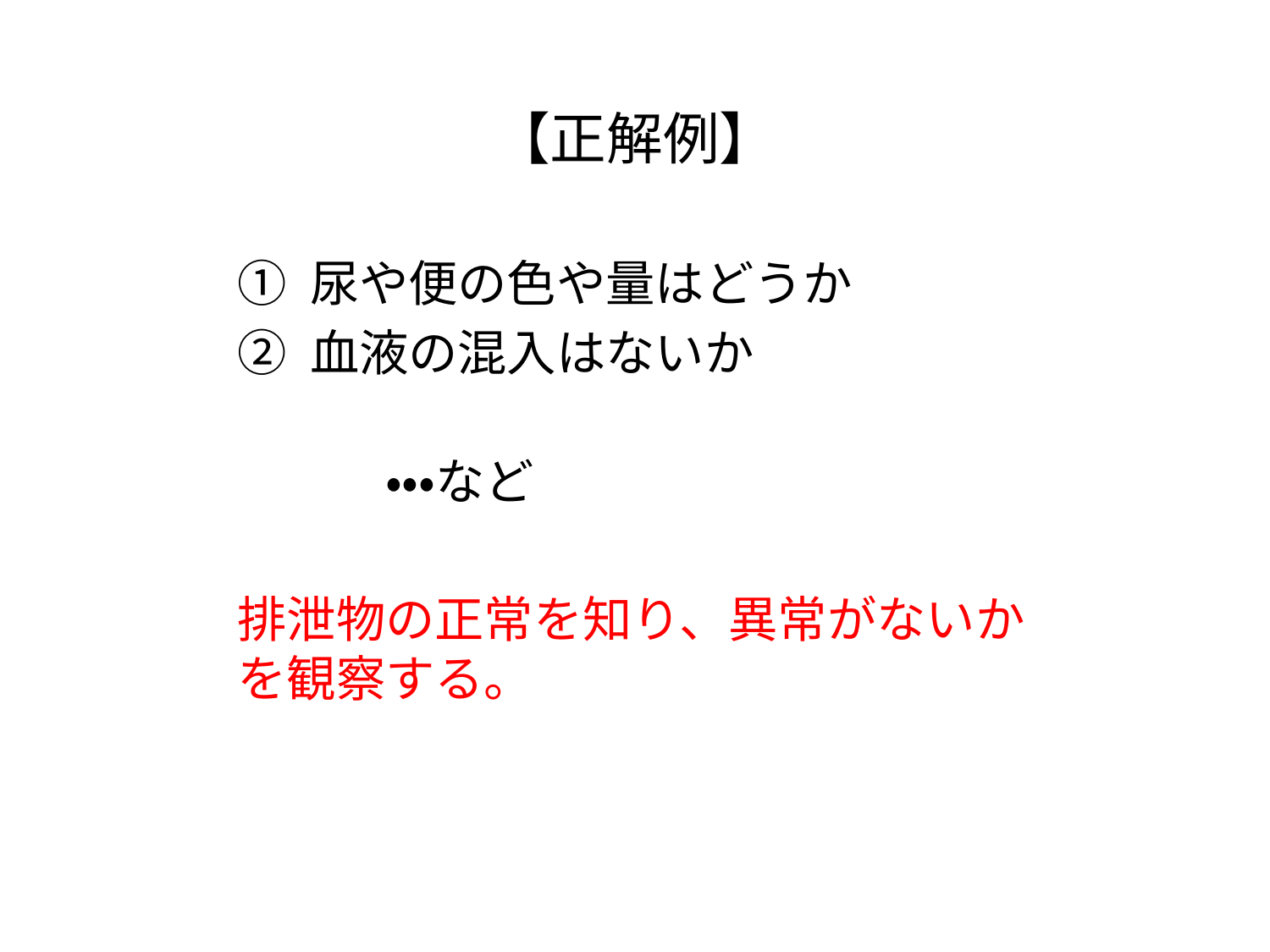

# 【正解例】
① 尿や便の色や量はどうか
② 血液の混入はないか
　　　　　　　　　　　　　　　　　　　・・・など

排泄物の正常を知り、異常がないかを観察する。